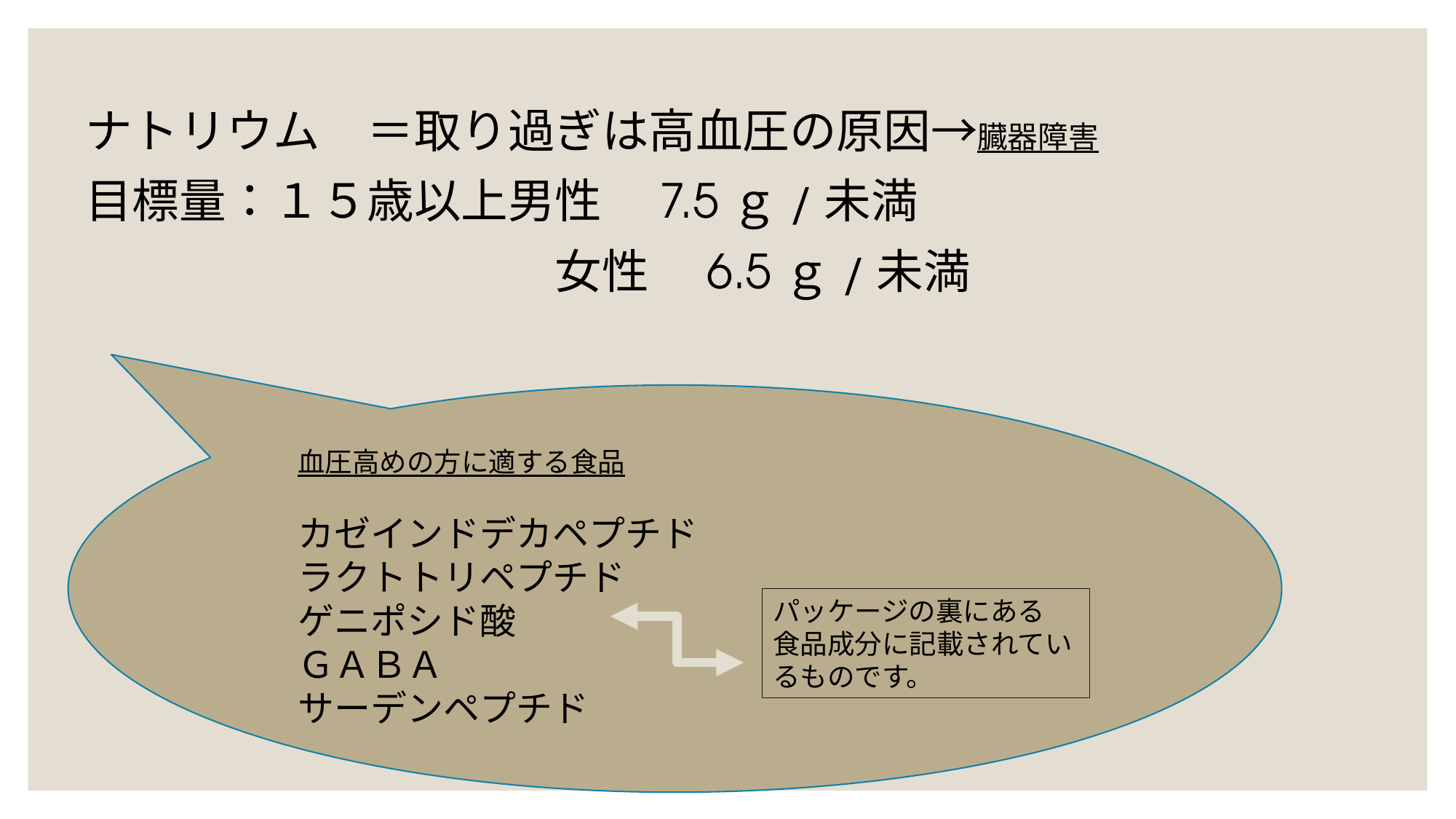

ナトリウム　＝取り過ぎは高血圧の原因→臓器障害
目標量：１５歳以上男性　7.5ｇ/未満
　　　　　　　　　　女性　6.5ｇ/未満

血圧高めの方に適する食品

カゼインドデカペプチド
ラクトトリペプチド
ゲニポシド酸
ＧＡＢＡ
サーデンペプチド
パッケージの裏にある
食品成分に記載されているものです。